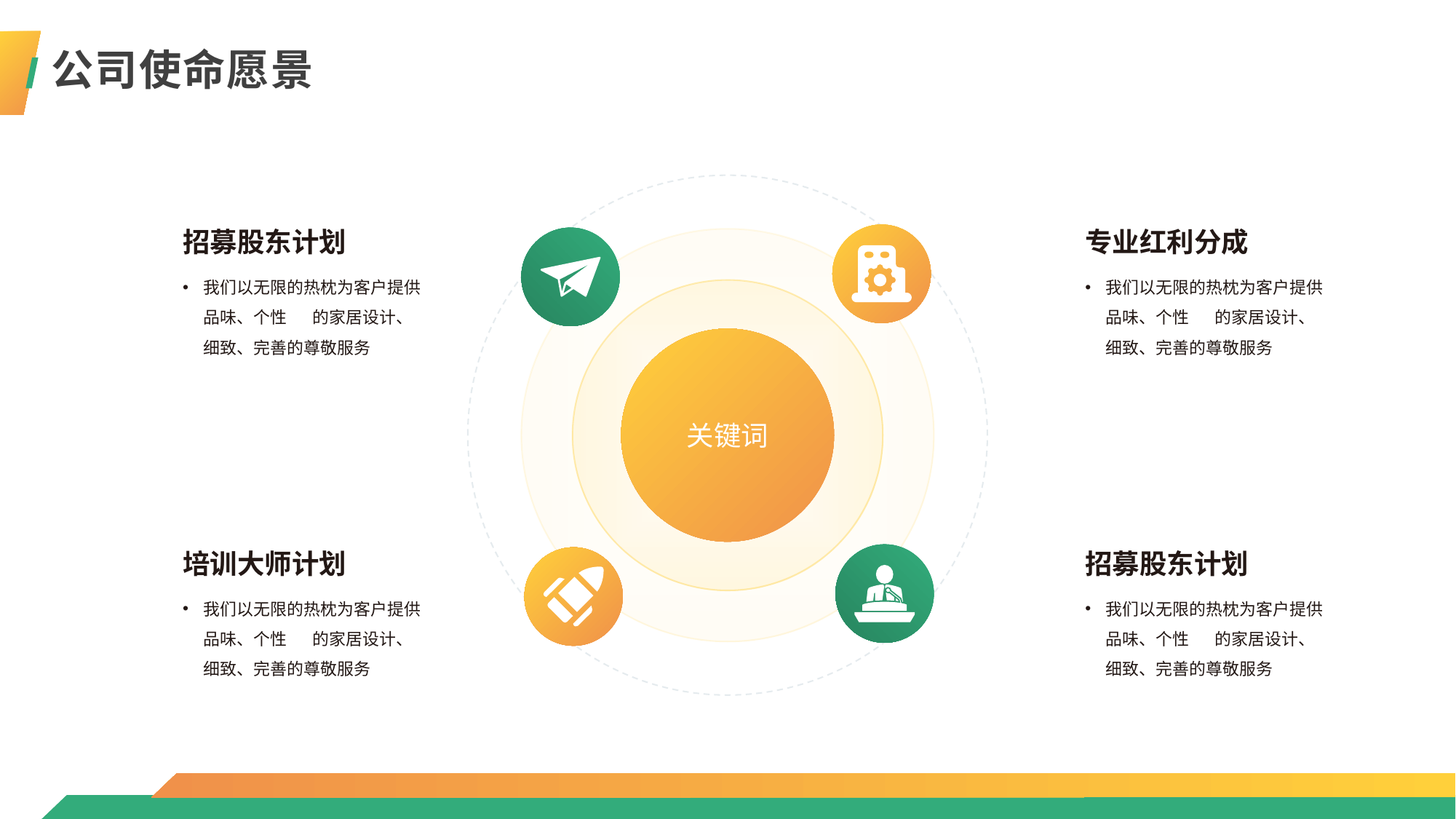

公司使命愿景

招募股东计划
我们以无限的热枕为客户提供品味、个性	的家居设计、细致、完善的尊敬服务
专业红利分成
我们以无限的热枕为客户提供品味、个性	的家居设计、细致、完善的尊敬服务

关键词

培训大师计划
我们以无限的热枕为客户提供品味、个性	的家居设计、细致、完善的尊敬服务
招募股东计划
我们以无限的热枕为客户提供品味、个性	的家居设计、细致、完善的尊敬服务